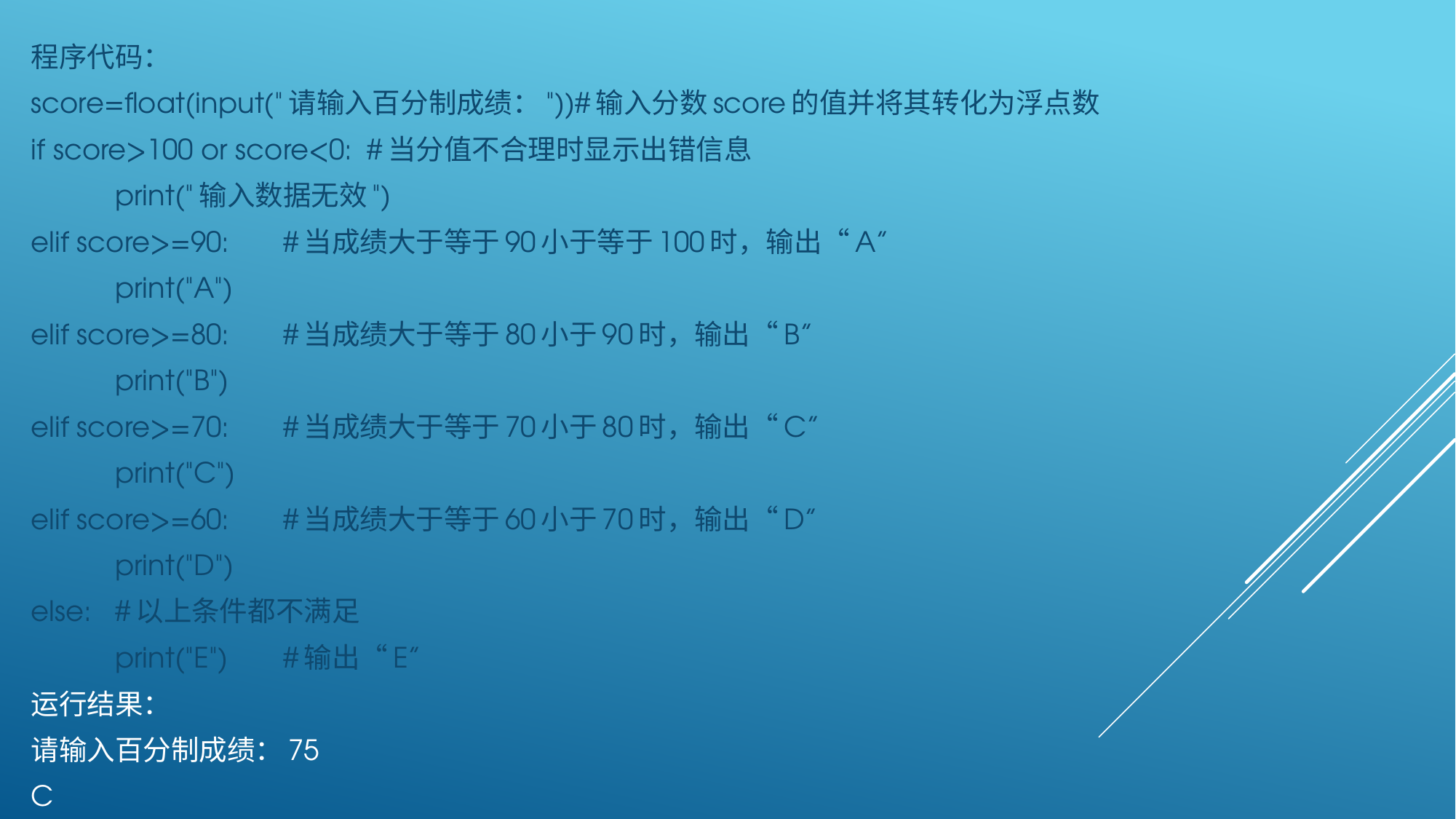

程序代码：
score=float(input("请输入百分制成绩："))#输入分数score的值并将其转化为浮点数
if score>100 or score<0:		#当分值不合理时显示出错信息
	print("输入数据无效")
elif score>=90:			#当成绩大于等于90小于等于100时，输出“A”
	print("A")
elif score>=80:			#当成绩大于等于80小于90时，输出“B”
	print("B")
elif score>=70:			#当成绩大于等于70小于80时，输出“C”
	print("C")
elif score>=60:			#当成绩大于等于60小于70时，输出“D”
	print("D")
else:				#以上条件都不满足
	print("E")		#输出“E”
运行结果：
请输入百分制成绩：75
C